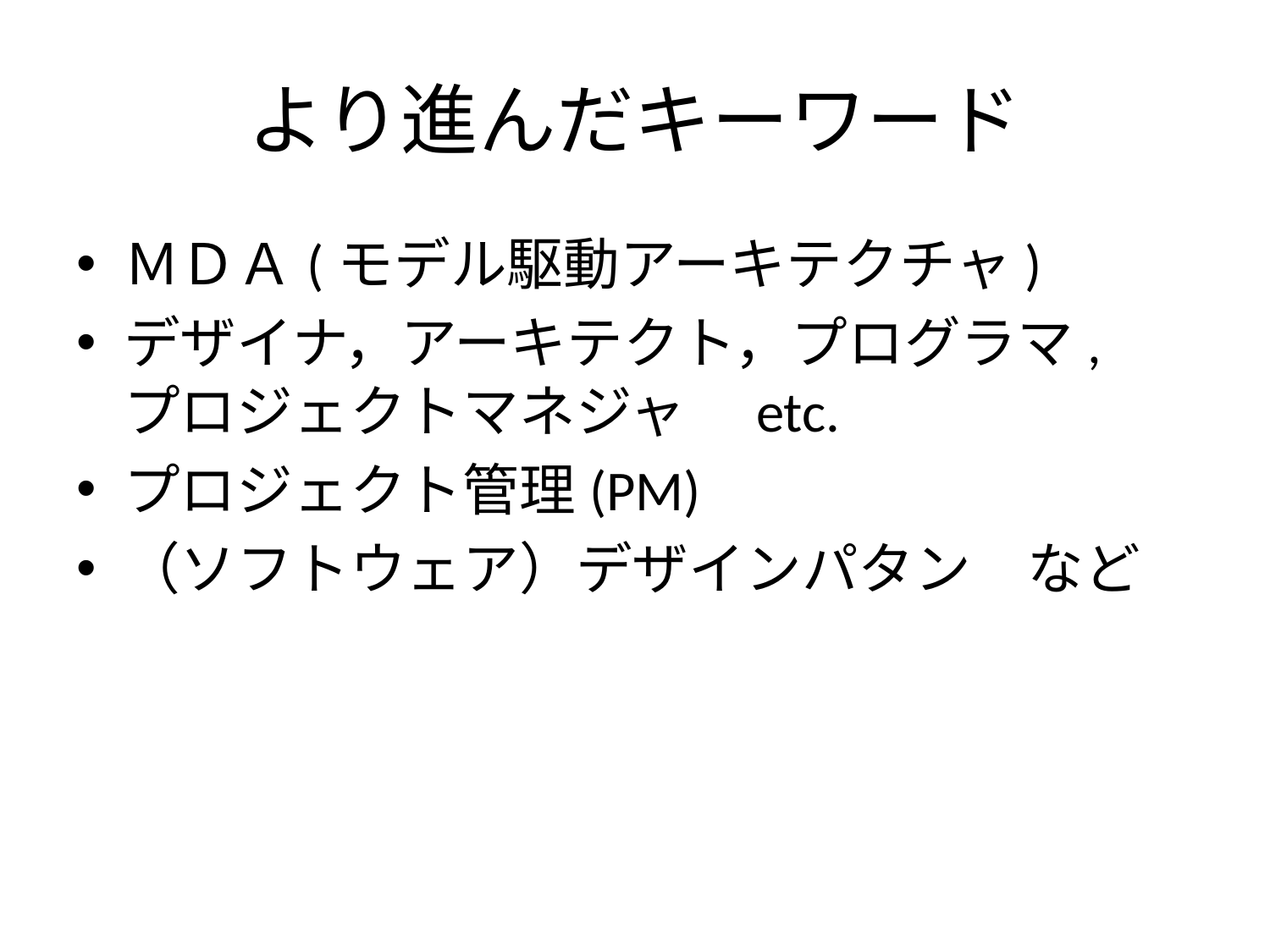

# より進んだキーワード
ＭＤＡ(モデル駆動アーキテクチャ)
デザイナ，アーキテクト，プログラマ,
プロジェクトマネジャ　etc.
プロジェクト管理(PM)
（ソフトウェア）デザインパタン　など